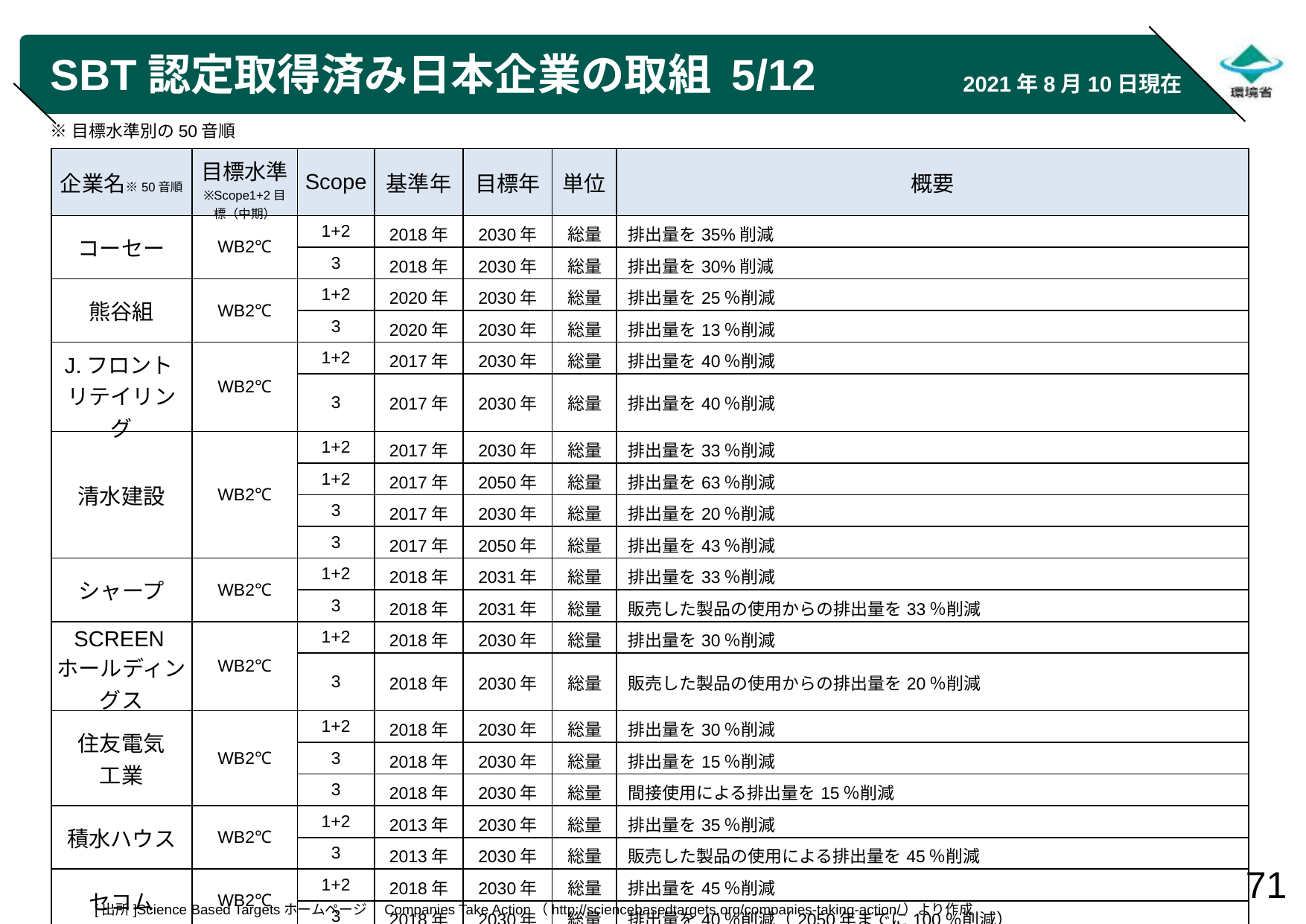

# SBT認定取得済み日本企業の取組 5/12
2021年8月10日現在
※目標水準別の50音順
| 企業名※50音順 | 目標水準 ※Scope1+2目標（中期） | Scope | 基準年 | 目標年 | 単位 | 概要 |
| --- | --- | --- | --- | --- | --- | --- |
| コーセー | WB2℃ | 1+2 | 2018年 | 2030年 | 総量 | 排出量を35%削減 |
|  |  | 3 | 2018年 | 2030年 | 総量 | 排出量を30%削減 |
| 熊谷組 | WB2℃ | 1+2 | 2020年 | 2030年 | 総量 | 排出量を25％削減 |
|  |  | 3 | 2020年 | 2030年 | 総量 | 排出量を13％削減 |
| J.フロント リテイリング | WB2℃ | 1+2 | 2017年 | 2030年 | 総量 | 排出量を40％削減 |
|  |  | 3 | 2017年 | 2030年 | 総量 | 排出量を40％削減 |
| 清水建設 | WB2℃ | 1+2 | 2017年 | 2030年 | 総量 | 排出量を33％削減 |
|  |  | 1+2 | 2017年 | 2050年 | 総量 | 排出量を63％削減 |
|  |  | 3 | 2017年 | 2030年 | 総量 | 排出量を20％削減 |
|  |  | 3 | 2017年 | 2050年 | 総量 | 排出量を43％削減 |
| シャープ | WB2℃ | 1+2 | 2018年 | 2031年 | 総量 | 排出量を33％削減 |
|  |  | 3 | 2018年 | 2031年 | 総量 | 販売した製品の使用からの排出量を33％削減 |
| SCREENホールディングス | WB2℃ | 1+2 | 2018年 | 2030年 | 総量 | 排出量を30％削減 |
|  |  | 3 | 2018年 | 2030年 | 総量 | 販売した製品の使用からの排出量を20％削減 |
| 住友電気 工業 | WB2℃ | 1+2 | 2018年 | 2030年 | 総量 | 排出量を30％削減 |
|  |  | 3 | 2018年 | 2030年 | 総量 | 排出量を15％削減 |
|  |  | 3 | 2018年 | 2030年 | 総量 | 間接使用による排出量を15％削減 |
| 積水ハウス | WB2℃ | 1+2 | 2013年 | 2030年 | 総量 | 排出量を35％削減 |
|  |  | 3 | 2013年 | 2030年 | 総量 | 販売した製品の使用による排出量を45％削減 |
| セコム | WB2℃ | 1+2 | 2018年 | 2030年 | 総量 | 排出量を45％削減 |
|  |  | 3 | 2018年 | 2030年 | 総量 | 排出量を40％削減（2050年までに100％削減） |
[出所]Science Based Targetsホームページ　Companies Take Action（http://sciencebasedtargets.org/companies-taking-action/）より作成